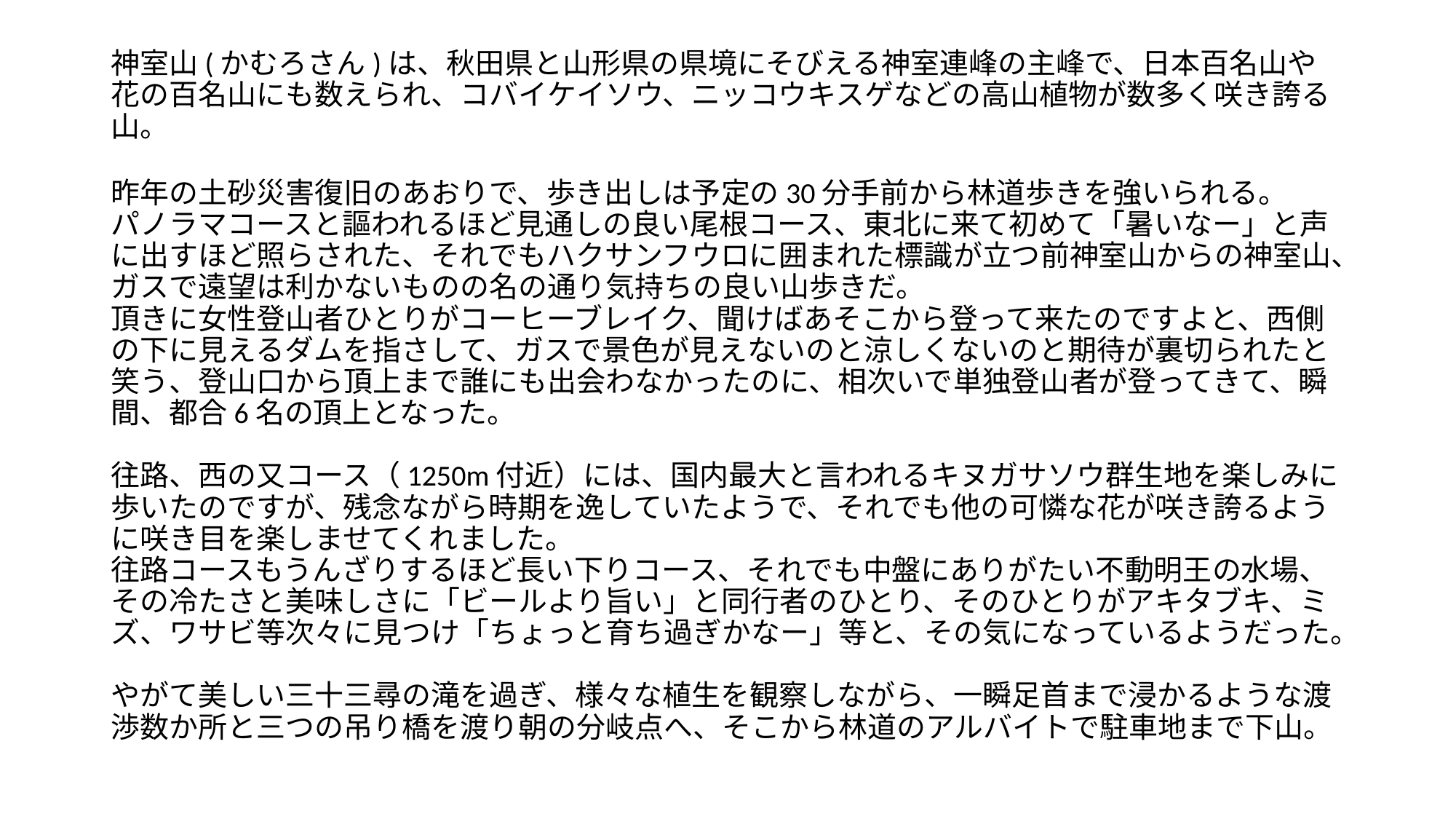

# 神室山(かむろさん)は、秋田県と山形県の県境にそびえる神室連峰の主峰で、日本百名山や花の百名山にも数えられ、コバイケイソウ、ニッコウキスゲなどの高山植物が数多く咲き誇る山。
昨年の土砂災害復旧のあおりで、歩き出しは予定の30分手前から林道歩きを強いられる。
パノラマコースと謳われるほど見通しの良い尾根コース、東北に来て初めて「暑いなー」と声に出すほど照らされた、それでもハクサンフウロに囲まれた標識が立つ前神室山からの神室山、ガスで遠望は利かないものの名の通り気持ちの良い山歩きだ。
頂きに女性登山者ひとりがコーヒーブレイク、聞けばあそこから登って来たのですよと、西側の下に見えるダムを指さして、ガスで景色が見えないのと涼しくないのと期待が裏切られたと笑う、登山口から頂上まで誰にも出会わなかったのに、相次いで単独登山者が登ってきて、瞬間、都合6名の頂上となった。
往路、西の又コース（1250m付近）には、国内最大と言われるキヌガサソウ群生地を楽しみに歩いたのですが、残念ながら時期を逸していたようで、それでも他の可憐な花が咲き誇るように咲き目を楽しませてくれました。
往路コースもうんざりするほど長い下りコース、それでも中盤にありがたい不動明王の水場、その冷たさと美味しさに「ビールより旨い」と同行者のひとり、そのひとりがアキタブキ、ミズ、ワサビ等次々に見つけ「ちょっと育ち過ぎかなー」等と、その気になっているようだった。
やがて美しい三十三尋の滝を過ぎ、様々な植生を観察しながら、一瞬足首まで浸かるような渡渉数か所と三つの吊り橋を渡り朝の分岐点へ、そこから林道のアルバイトで駐車地まで下山。